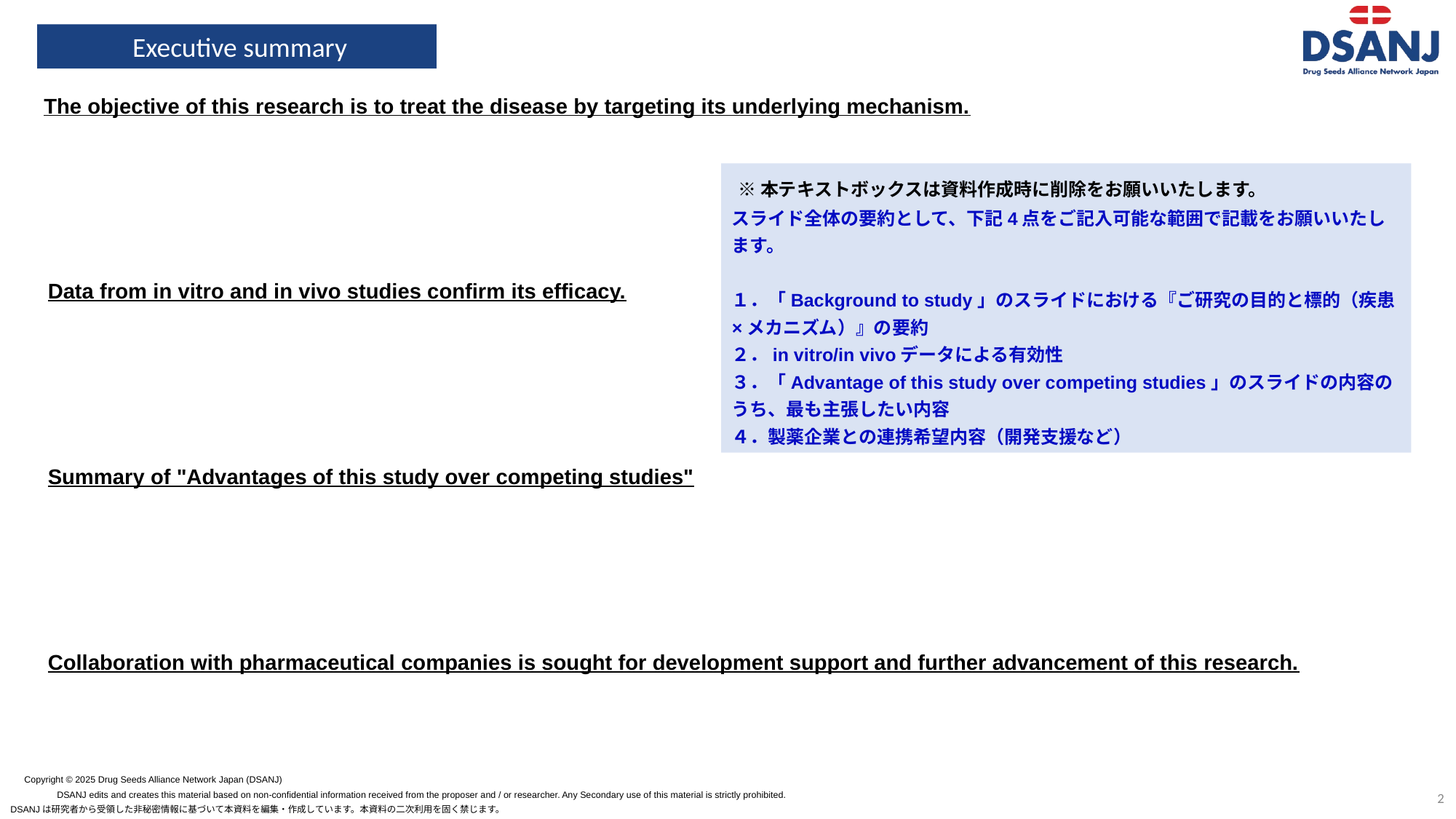

Executive summary
The objective of this research is to treat the disease by targeting its underlying mechanism.
 ※本テキストボックスは資料作成時に削除をお願いいたします。
スライド全体の要約として、下記4点をご記入可能な範囲で記載をお願いいたします。

１．「Background to study」のスライドにおける『ご研究の目的と標的（疾患×メカニズム）』の要約
２．in vitro/in vivoデータによる有効性
３．「Advantage of this study over competing studies」のスライドの内容のうち、最も主張したい内容
４．製薬企業との連携希望内容（開発支援など）
Data from in vitro and in vivo studies confirm its efficacy.
Summary of "Advantages of this study over competing studies"
Collaboration with pharmaceutical companies is sought for development support and further advancement of this research.
Copyright © 2025 Drug Seeds Alliance Network Japan (DSANJ)
DSANJ edits and creates this material based on non-confidential information received from the proposer and / or researcher. Any Secondary use of this material is strictly prohibited.
DSANJは研究者から受領した非秘密情報に基づいて本資料を編集・作成しています。本資料の二次利用を固く禁じます。
2